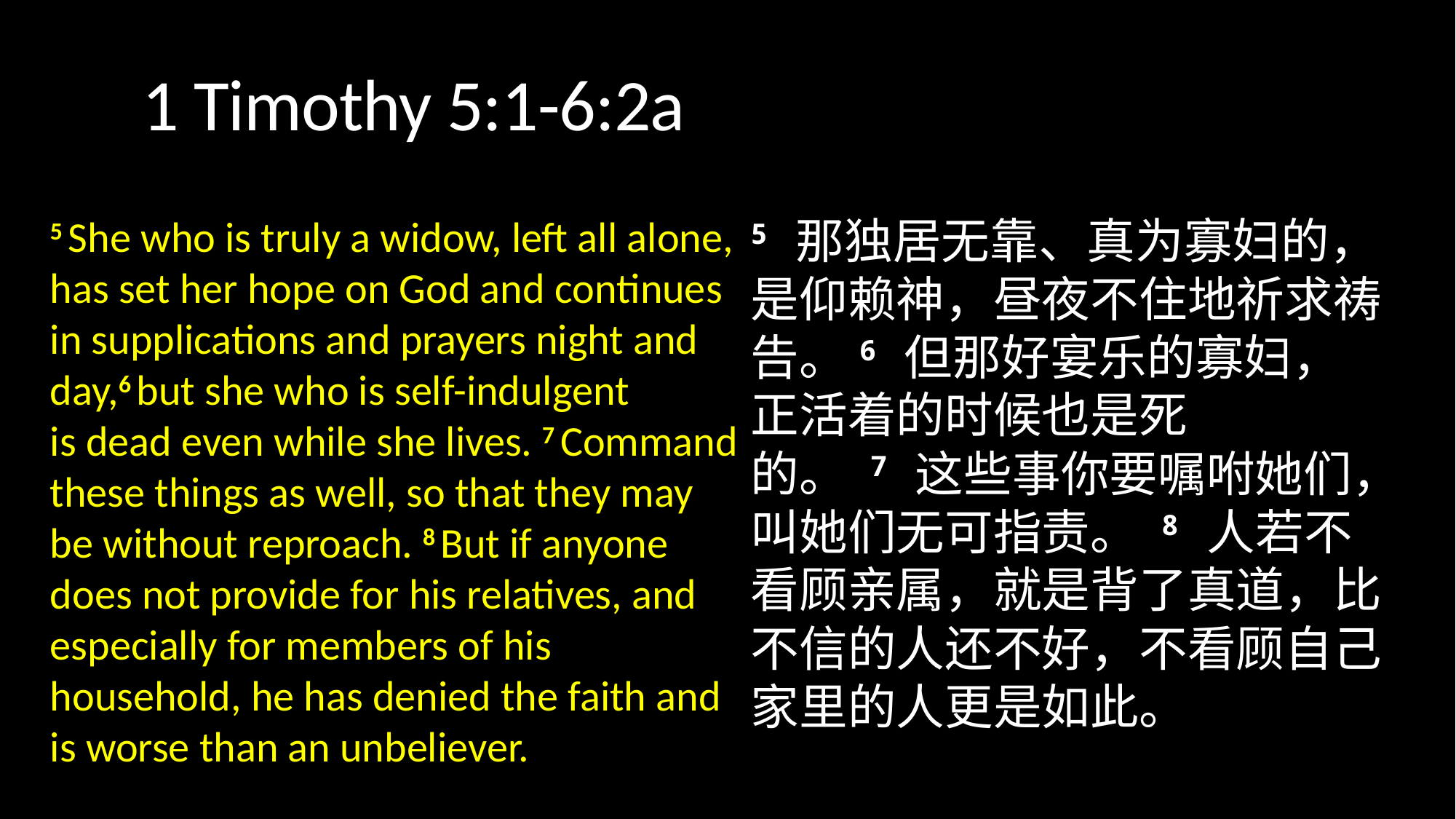

# 1 Timothy 5:1-6:2a
5 She who is truly a widow, left all alone, has set her hope on God and continues in supplications and prayers night and day,6 but she who is self-indulgent is dead even while she lives. 7 Command these things as well, so that they may be without reproach. 8 But if anyone does not provide for his relatives, and especially for members of his household, he has denied the faith and is worse than an unbeliever.
5 那独居无靠、真为寡妇的，是仰赖神，昼夜不住地祈求祷告。6 但那好宴乐的寡妇，正活着的时候也是死的。 7 这些事你要嘱咐她们，叫她们无可指责。 8 人若不看顾亲属，就是背了真道，比不信的人还不好，不看顾自己家里的人更是如此。